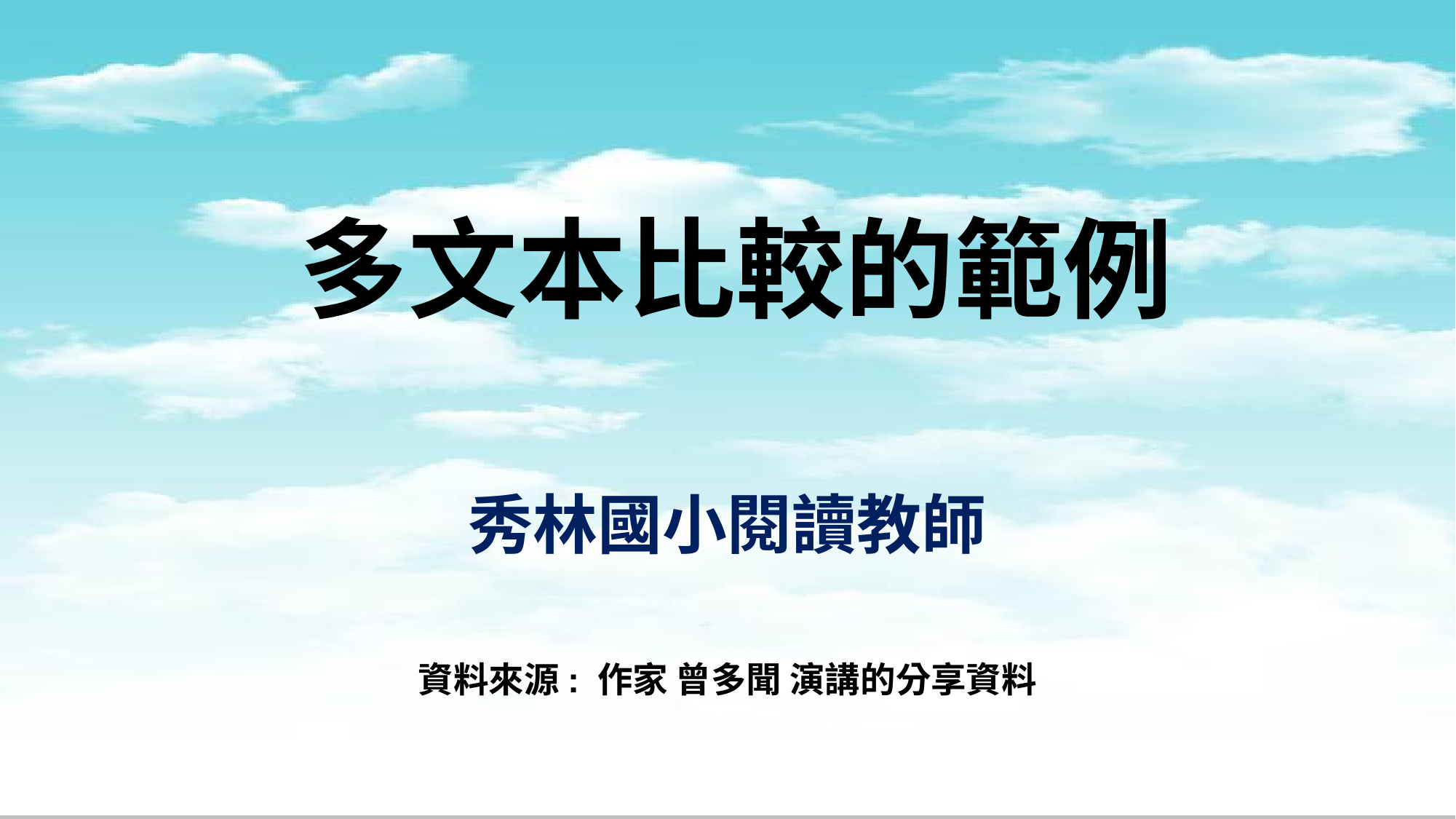

# 多文本比較的範例

秀林國小閱讀教師

資料來源: 作家 曾多聞 演講的分享資料